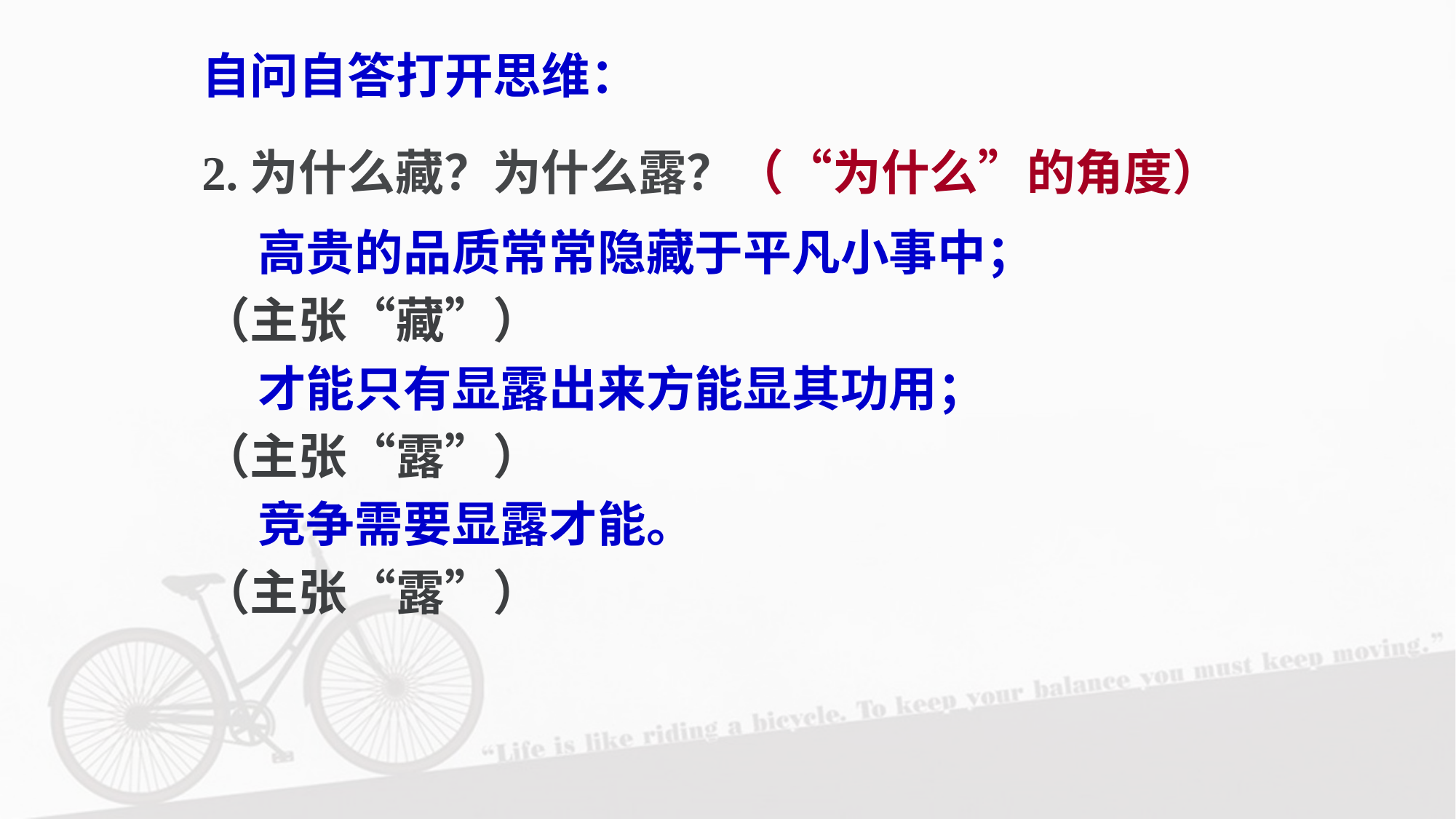

自问自答打开思维：
2.为什么藏？为什么露？（“为什么”的角度）
    高贵的品质常常隐藏于平凡小事中；
（主张“藏”）
    才能只有显露出来方能显其功用；
（主张“露”）
    竞争需要显露才能。
（主张“露”）